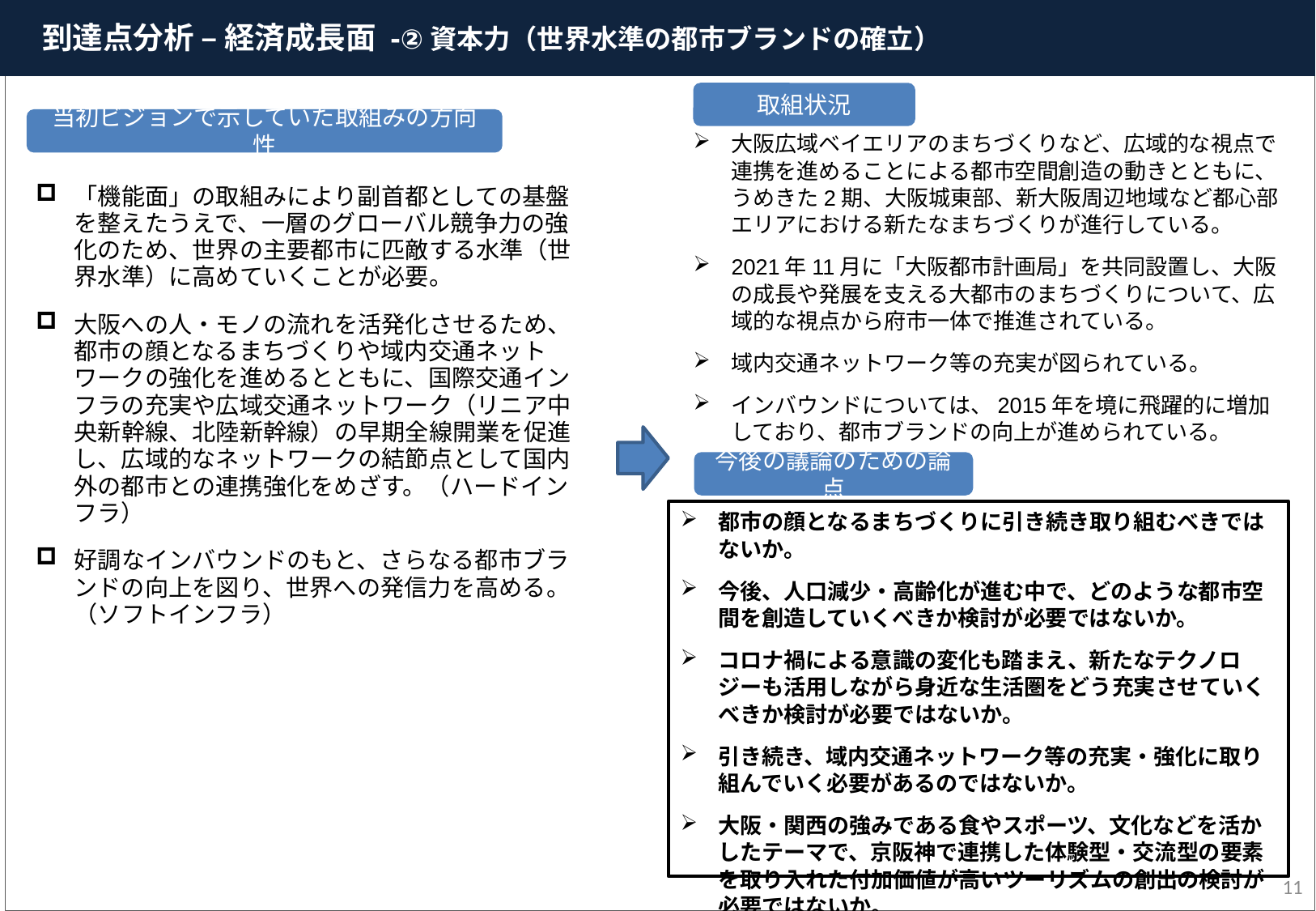

到達点分析 – 経済成長面 -②資本力（世界水準の都市ブランドの確立）

取組状況
当初ビジョンで示していた取組みの方向性
大阪広域ベイエリアのまちづくりなど、広域的な視点で連携を進めることによる都市空間創造の動きとともに、うめきた2期、大阪城東部、新大阪周辺地域など都心部エリアにおける新たなまちづくりが進行している。
2021年11月に「大阪都市計画局」を共同設置し、大阪の成長や発展を支える大都市のまちづくりについて、広域的な視点から府市一体で推進されている。
域内交通ネットワーク等の充実が図られている。
インバウンドについては、2015年を境に飛躍的に増加しており、都市ブランドの向上が進められている。

「機能面」の取組みにより副首都としての基盤を整えたうえで、一層のグローバル競争力の強化のため、世界の主要都市に匹敵する水準（世界水準）に高めていくことが必要。
大阪への人・モノの流れを活発化させるため、都市の顔となるまちづくりや域内交通ネットワークの強化を進めるとともに、国際交通インフラの充実や広域交通ネットワーク（リニア中央新幹線、北陸新幹線）の早期全線開業を促進し、広域的なネットワークの結節点として国内外の都市との連携強化をめざす。（ハードインフラ）
好調なインバウンドのもと、さらなる都市ブランドの向上を図り、世界への発信力を高める。（ソフトインフラ）

今後の議論のための論点
都市の顔となるまちづくりに引き続き取り組むべきではないか。
今後、人口減少・高齢化が進む中で、どのような都市空間を創造していくべきか検討が必要ではないか。
コロナ禍による意識の変化も踏まえ、新たなテクノロジーも活用しながら身近な生活圏をどう充実させていくべきか検討が必要ではないか。
引き続き、域内交通ネットワーク等の充実・強化に取り組んでいく必要があるのではないか。
大阪・関西の強みである食やスポーツ、文化などを活かしたテーマで、京阪神で連携した体験型・交流型の要素を取り入れた付加価値が高いツーリズムの創出の検討が必要ではないか。
11